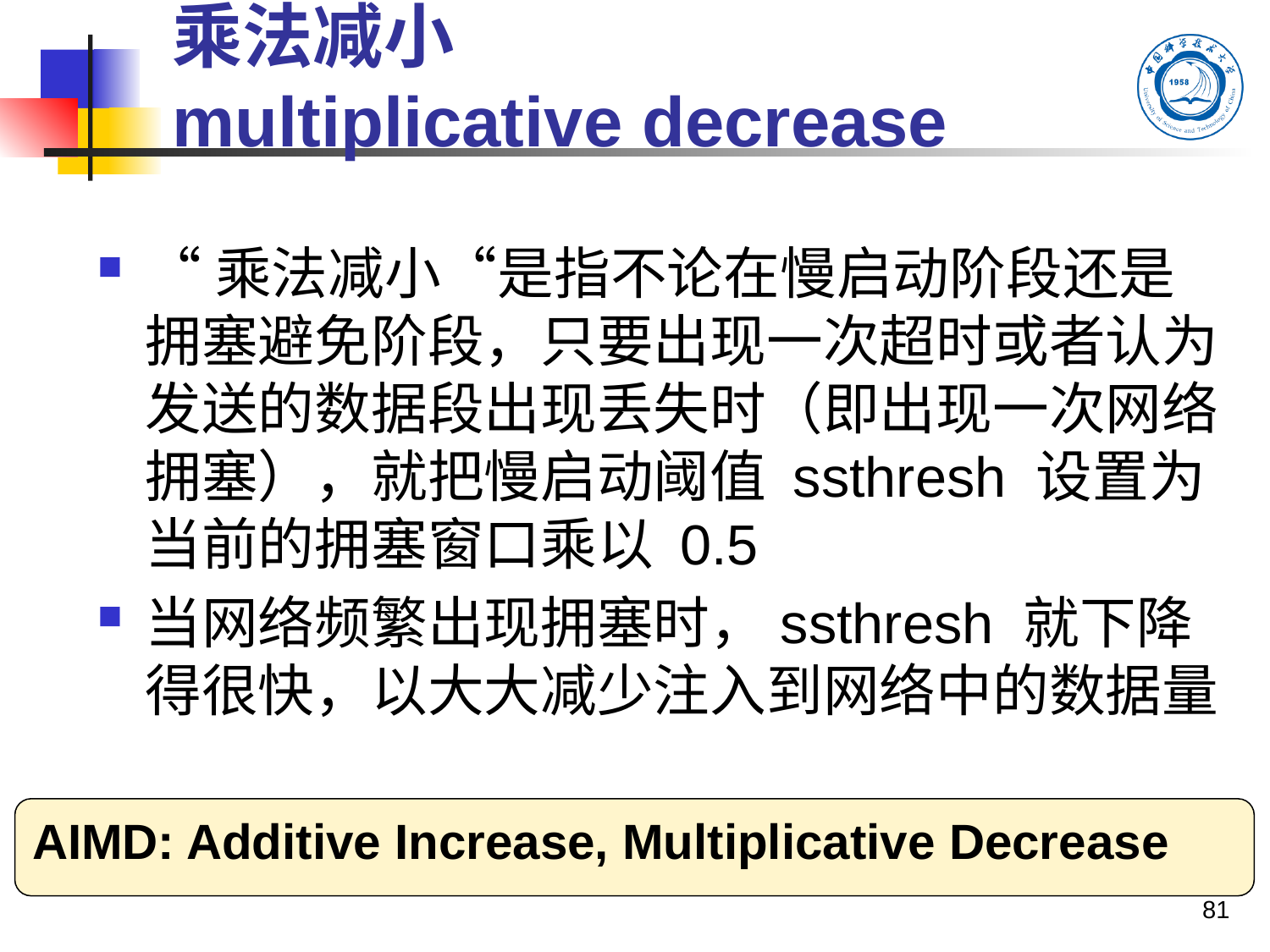

#
乘法减小
multiplicative decrease
“乘法减小“是指不论在慢启动阶段还是拥塞避免阶段，只要出现一次超时或者认为发送的数据段出现丢失时（即出现一次网络拥塞），就把慢启动阈值 ssthresh 设置为当前的拥塞窗口乘以 0.5
当网络频繁出现拥塞时，ssthresh 就下降得很快，以大大减少注入到网络中的数据量
AIMD: Additive Increase, Multiplicative Decrease
81